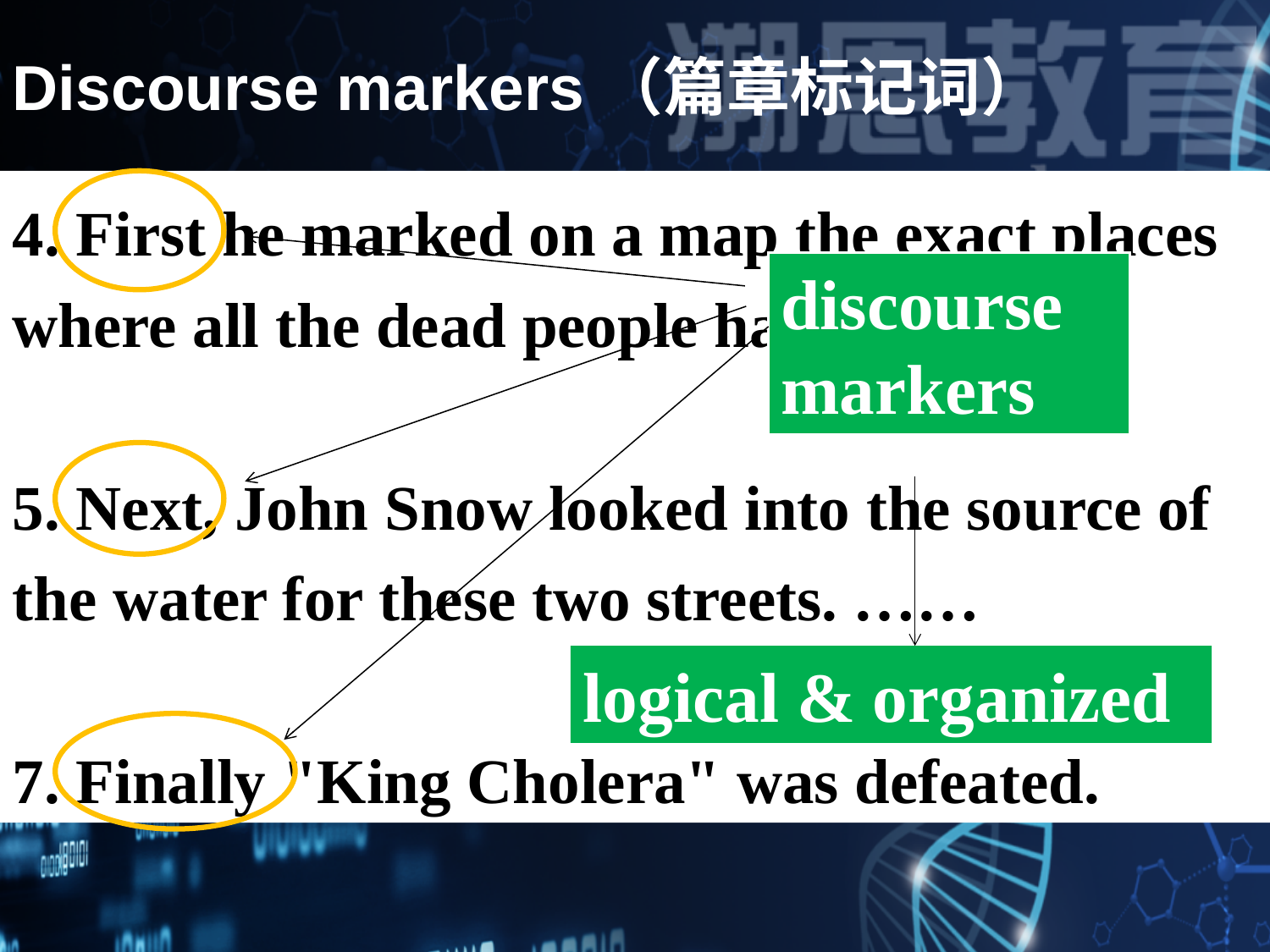

Discourse markers（篇章标记词）
4. First he marked on a map the exact places where all the dead people had lived. ……

5. Next, John Snow looked into the source of the water for these two streets. ……

7. Finally "King Cholera" was defeated.

discourse markers

logical & organized